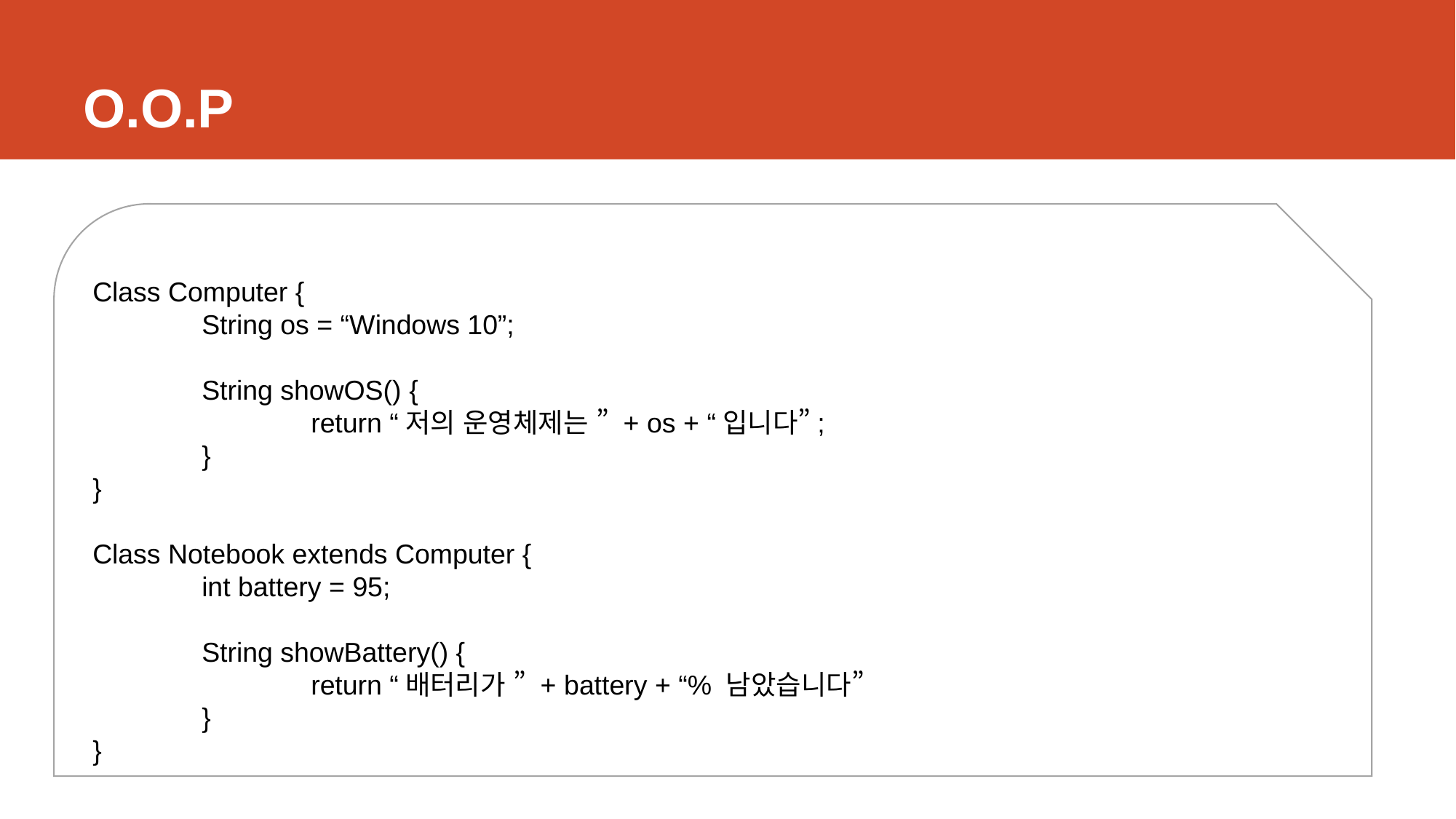

# O.O.P

Class Computer {
	String os = “Windows 10”;

	String showOS() {
		return “저의 운영체제는 ” + os + “입니다”;
	}
}

Class Notebook extends Computer {
	int battery = 95;

	String showBattery() {
		return “배터리가 ” + battery + “% 남았습니다”
	}
}